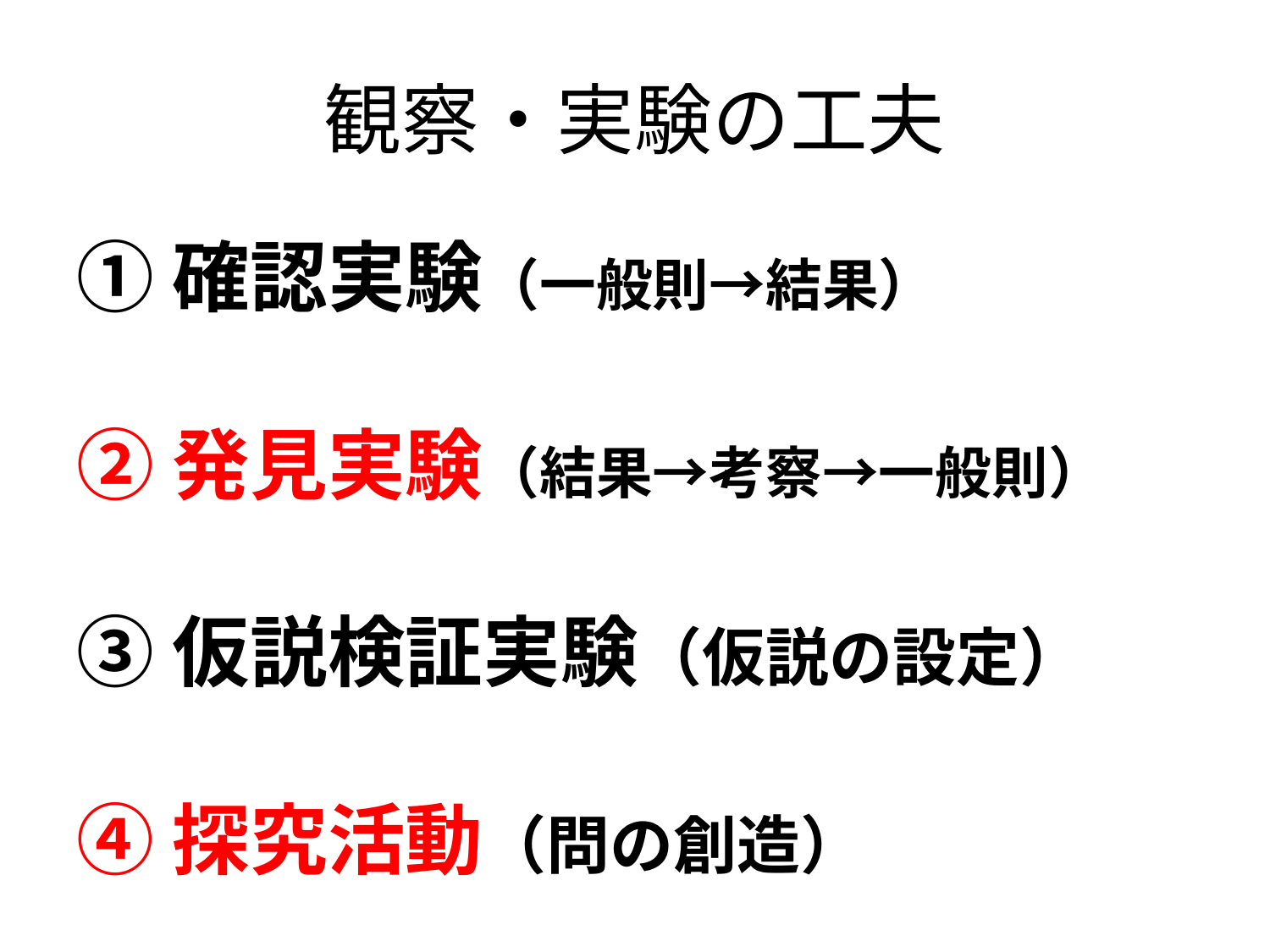

# 観察・実験の工夫
①確認実験（一般則→結果）

②発見実験（結果→考察→一般則）

③仮説検証実験（仮説の設定）

④探究活動（問の創造）